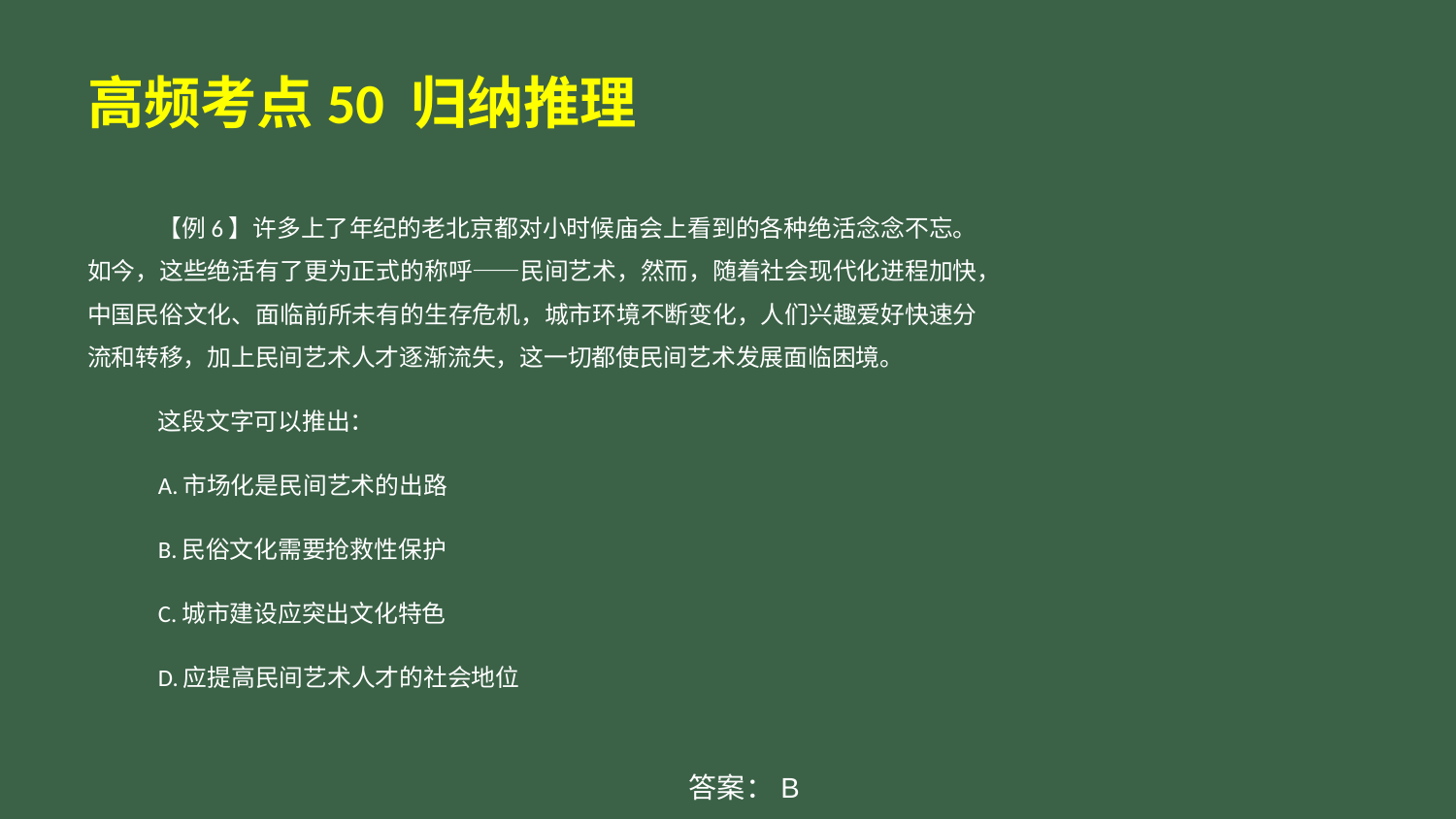

# 高频考点50 归纳推理
【例6】许多上了年纪的老北京都对小时候庙会上看到的各种绝活念念不忘。如今，这些绝活有了更为正式的称呼——民间艺术，然而，随着社会现代化进程加快，中国民俗文化、面临前所未有的生存危机，城市环境不断变化，人们兴趣爱好快速分流和转移，加上民间艺术人才逐渐流失，这一切都使民间艺术发展面临困境。
这段文字可以推出：
A.市场化是民间艺术的出路
B.民俗文化需要抢救性保护
C.城市建设应突出文化特色
D.应提高民间艺术人才的社会地位

答案：B